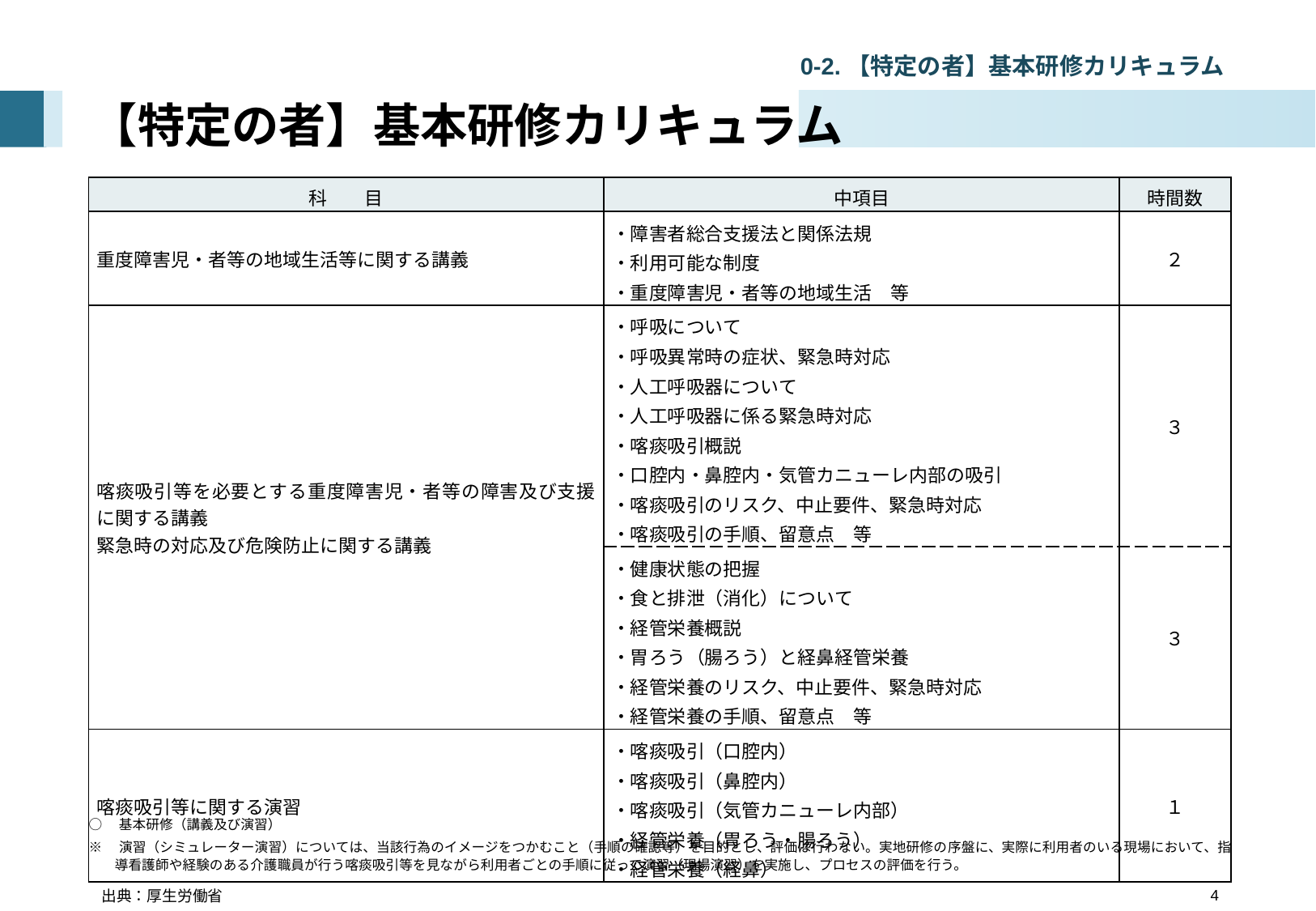

0-2.【特定の者】基本研修カリキュラム
# 【特定の者】基本研修カリキュラム
| 科　　目 | 中項目 | 時間数 |
| --- | --- | --- |
| 重度障害児・者等の地域生活等に関する講義 | ・障害者総合支援法と関係法規 ・利用可能な制度 ・重度障害児・者等の地域生活　等 | ２ |
| 喀痰吸引等を必要とする重度障害児・者等の障害及び支援に関する講義 緊急時の対応及び危険防止に関する講義 | ・呼吸について ・呼吸異常時の症状、緊急時対応 ・人工呼吸器について ・人工呼吸器に係る緊急時対応 ・喀痰吸引概説 ・口腔内・鼻腔内・気管カニューレ内部の吸引 ・喀痰吸引のリスク、中止要件、緊急時対応 ・喀痰吸引の手順、留意点　等 | ３ |
|  | ・健康状態の把握 ・食と排泄（消化）について ・経管栄養概説 ・胃ろう（腸ろう）と経鼻経管栄養 ・経管栄養のリスク、中止要件、緊急時対応 ・経管栄養の手順、留意点　等 | ３ |
| 喀痰吸引等に関する演習 | ・喀痰吸引（口腔内） ・喀痰吸引（鼻腔内） ・喀痰吸引（気管カニューレ内部） ・経管栄養（胃ろう・腸ろう） ・経管栄養（経鼻） | １ |
○　基本研修（講義及び演習）
※　演習（シミュレーター演習）については、当該行為のイメージをつかむこと（手順の確認等）を目的とし、評価は行わない。実地研修の序盤に、実際に利用者のいる現場において、指導看護師や経験のある介護職員が行う喀痰吸引等を見ながら利用者ごとの手順に従って演習（現場演習）を実施し、プロセスの評価を行う。
　　　　　　　　　　　　　　　　　4
出典：厚生労働省